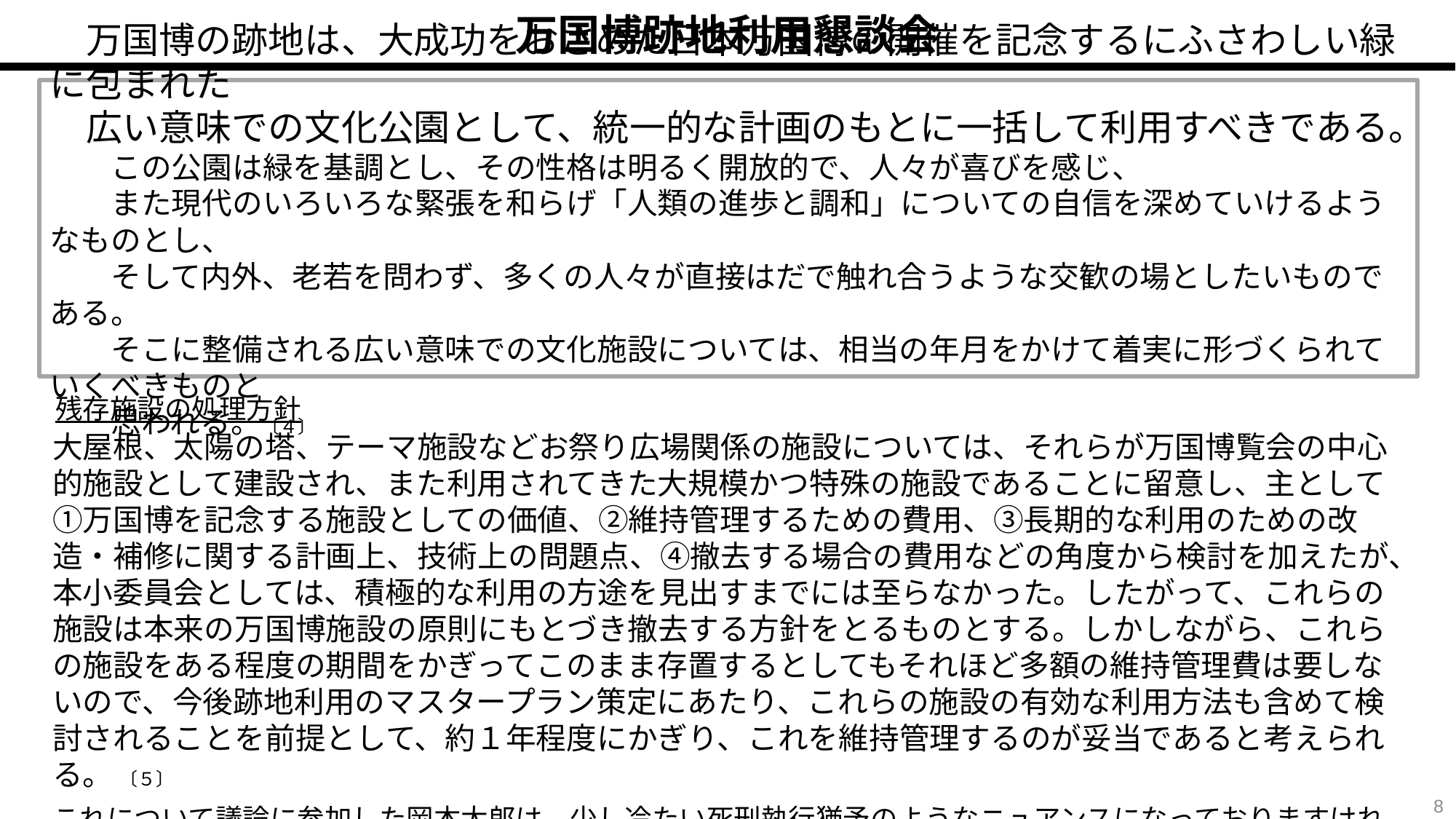

万国博跡地利用懇談会
　万国博の跡地は、大成功をおさめた日本万国博の開催を記念するにふさわしい緑に包まれた
　広い意味での文化公園として、統一的な計画のもとに一括して利用すべきである。
　　この公園は緑を基調とし、その性格は明るく開放的で、人々が喜びを感じ、
　　また現代のいろいろな緊張を和らげ「人類の進歩と調和」についての自信を深めていけるようなものとし、
　　そして内外、老若を問わず、多くの人々が直接はだで触れ合うような交歓の場としたいものである。
　　そこに整備される広い意味での文化施設については、相当の年月をかけて着実に形づくられていくべきものと
　　思われる。〔４〕
残存施設の処理方針
大屋根、太陽の塔、テーマ施設などお祭り広場関係の施設については、それらが万国博覧会の中心的施設として建設され、また利用されてきた大規模かつ特殊の施設であることに留意し、主として①万国博を記念する施設としての価値、②維持管理するための費用、③長期的な利用のための改造・補修に関する計画上、技術上の問題点、④撤去する場合の費用などの角度から検討を加えたが、本小委員会としては、積極的な利用の方途を見出すまでには至らなかった。したがって、これらの施設は本来の万国博施設の原則にもとづき撤去する方針をとるものとする。しかしながら、これらの施設をある程度の期間をかぎってこのまま存置するとしてもそれほど多額の維持管理費は要しないので、今後跡地利用のマスタープラン策定にあたり、これらの施設の有効な利用方法も含めて検討されることを前提として、約１年程度にかぎり、これを維持管理するのが妥当であると考えられる。 〔５〕
これについて議論に参加した岡本太郎は、少し冷たい死刑執行猶予のようなニュアンスになっておりますけれども、気持ちではできるだけスタデイをして幸運なかっこうにもっていきたいということのほうが、気分の上では主流をなしていた〔６〕と証言している。
8